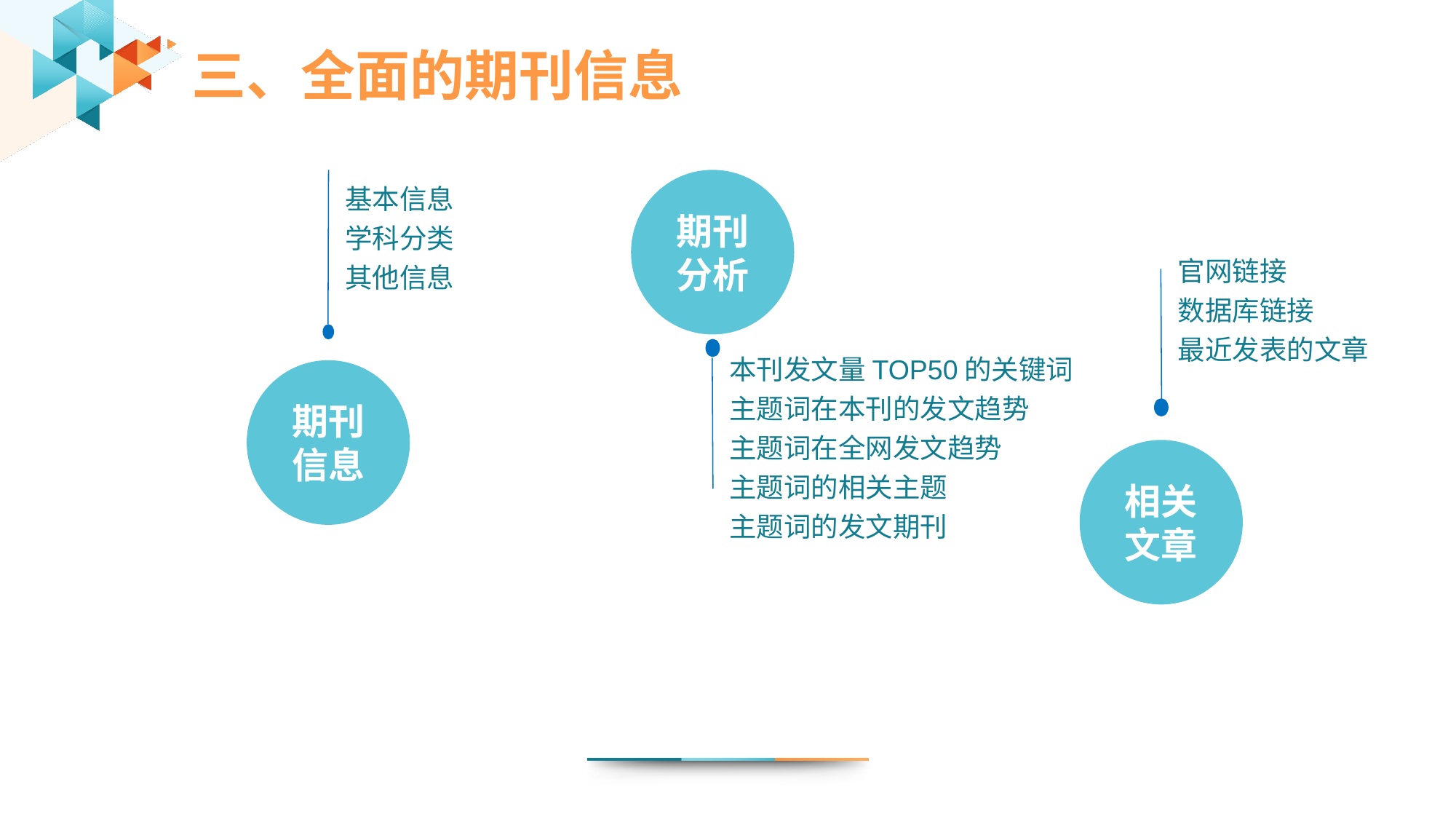

三、全面的期刊信息
期刊分析

本刊发文量TOP50的关键词
主题词在本刊的发文趋势
主题词在全网发文趋势
主题词的相关主题
主题词的发文期刊

基本信息
学科分类
其他信息

期刊信息
官网链接
数据库链接
最近发表的文章

相关文章